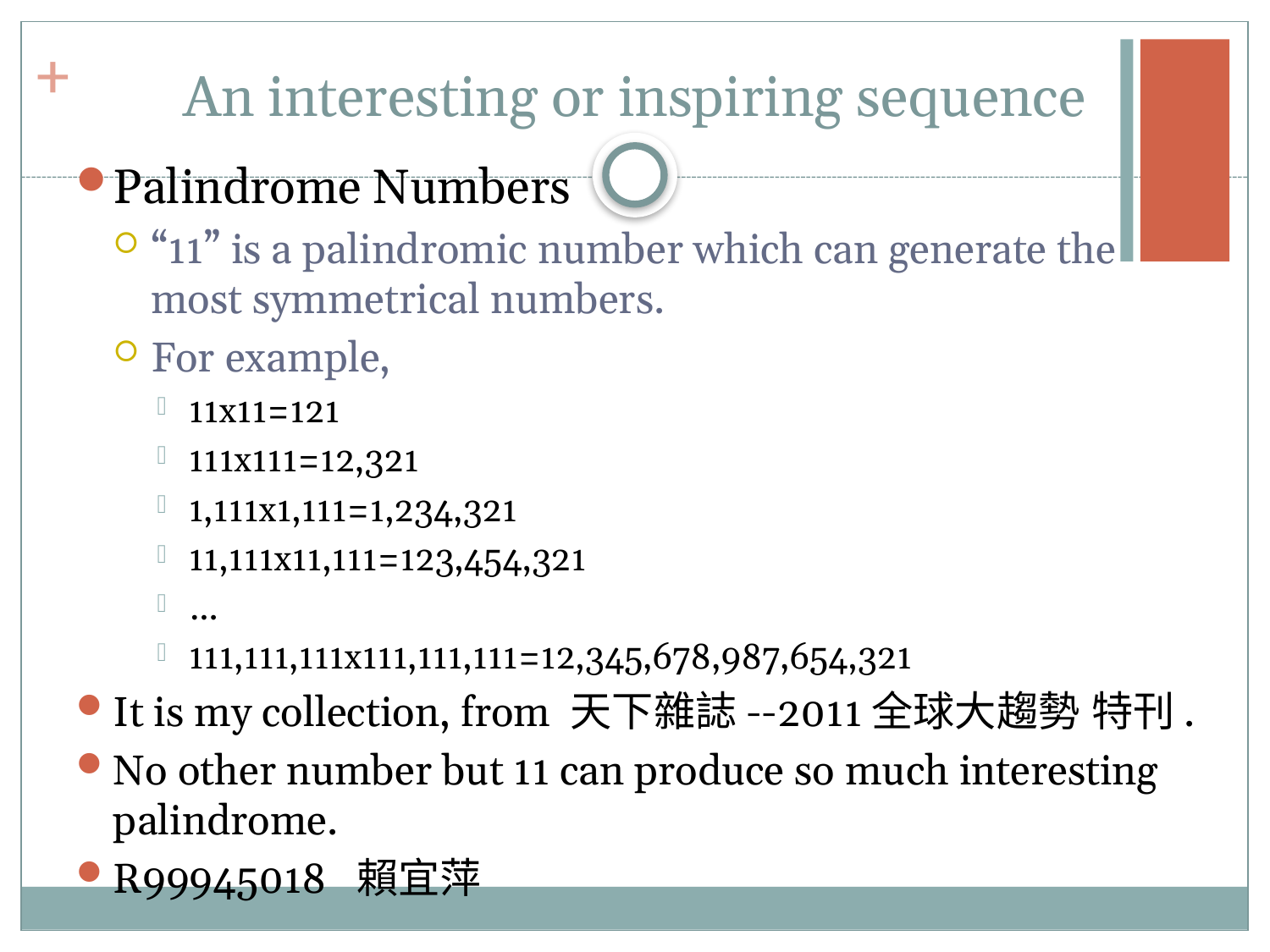

# An interesting or inspiring sequence
Palindrome Numbers
“11” is a palindromic number which can generate the most symmetrical numbers.
For example,
11x11=121
111x111=12,321
1,111x1,111=1,234,321
11,111x11,111=123,454,321
…
111,111,111x111,111,111=12,345,678,987,654,321
It is my collection, from 天下雜誌--2011全球大趨勢 特刊.
No other number but 11 can produce so much interesting palindrome.
R99945018  賴宜萍